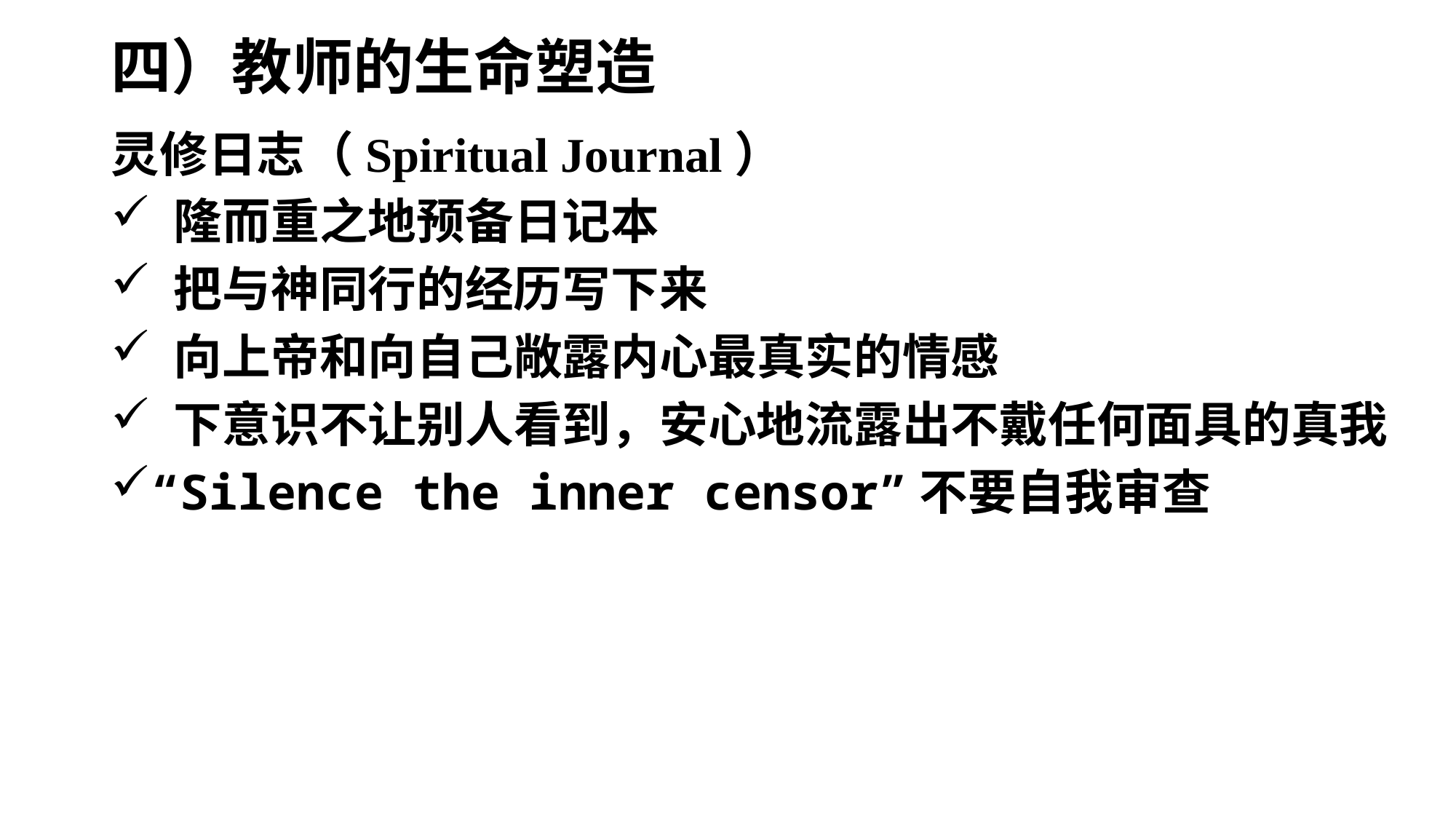

# 四）教师的生命塑造
灵修日志（Spiritual Journal）
 隆而重之地预备日记本
 把与神同行的经历写下来
 向上帝和向自己敞露内心最真实的情感
 下意识不让别人看到，安心地流露出不戴任何面具的真我
“Silence the inner censor”不要自我审查